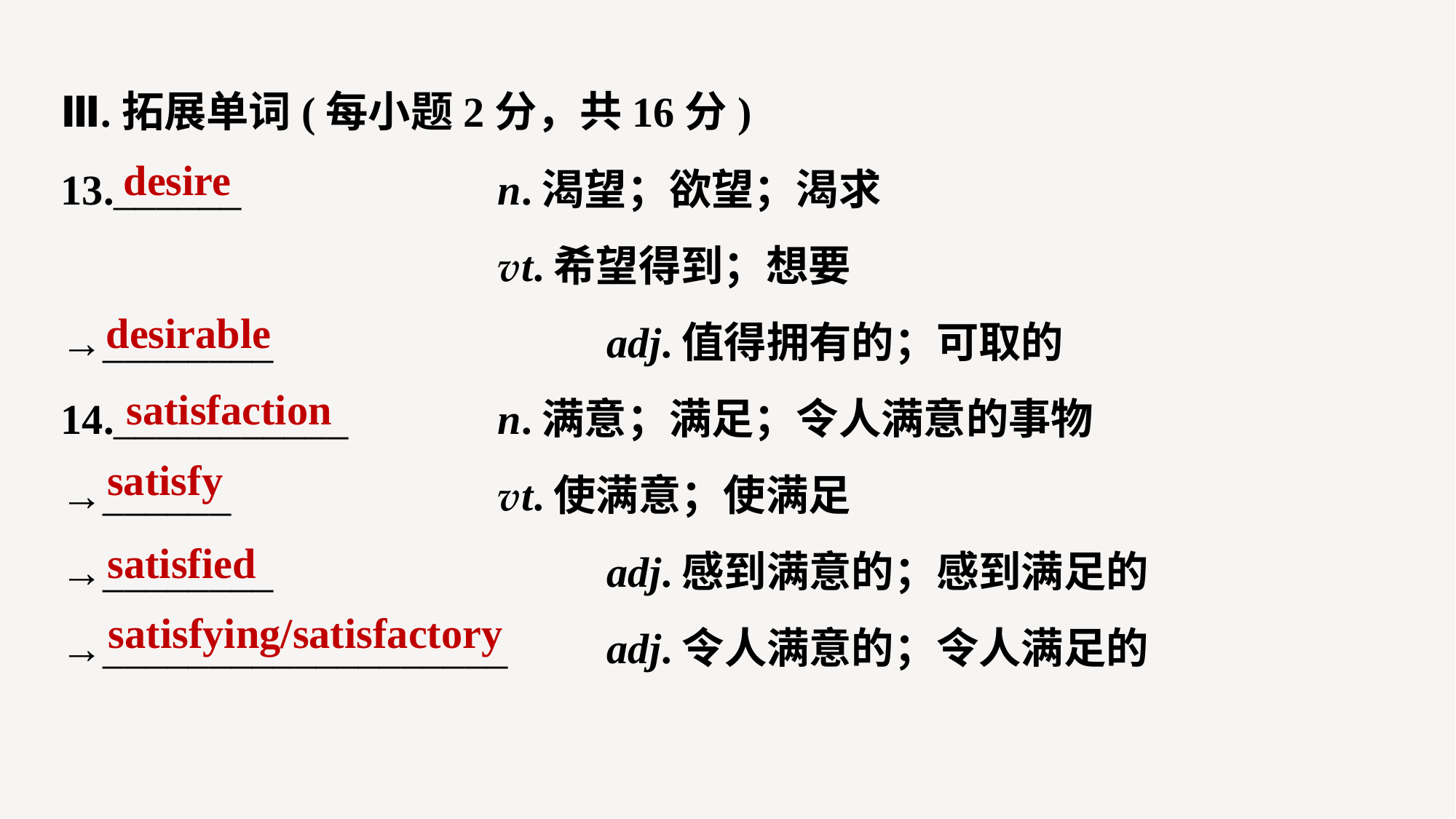

Ⅲ.拓展单词(每小题2分，共16分)
13.______ 			n.渴望；欲望；渴求
				vt.希望得到；想要
→________ 			adj.值得拥有的；可取的
14.___________ 		n.满意；满足；令人满意的事物
→______ 			vt.使满意；使满足
→________ 			adj.感到满意的；感到满足的
→___________________ 	adj.令人满意的；令人满足的
desire
desirable
satisfaction
satisfy
satisfied
satisfying/satisfactory